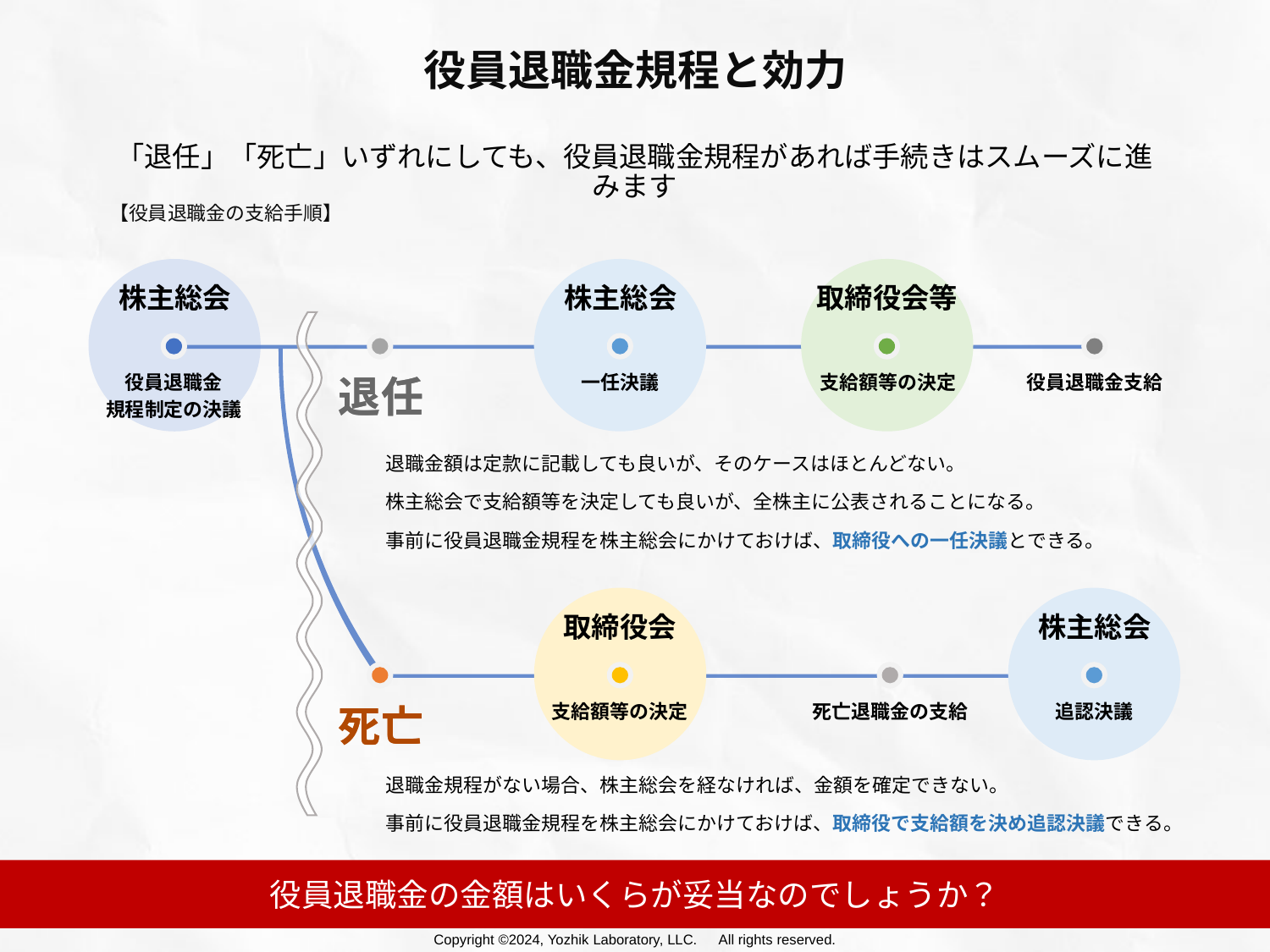

役員退職金規程と効力
「退任」「死亡」いずれにしても、役員退職金規程があれば手続きはスムーズに進みます
【役員退職金の支給手順】

取締役会等
株主総会

退任
退任
一任決議
支給額等の決定
役員退職金支給

株主総会

役員退職金
規程制定の決議
退職金額は定款に記載しても良いが、そのケースはほとんどない。
株主総会で支給額等を決定しても良いが、全株主に公表されることになる。
事前に役員退職金規程を株主総会にかけておけば、取締役への一任決議とできる。

取締役会
株主総会

死亡
死亡
支給額等の決定
死亡退職金の支給
追認決議
退職金規程がない場合、株主総会を経なければ、金額を確定できない。
事前に役員退職金規程を株主総会にかけておけば、取締役で支給額を決め追認決議できる。
役員退職金の金額はいくらが妥当なのでしょうか？